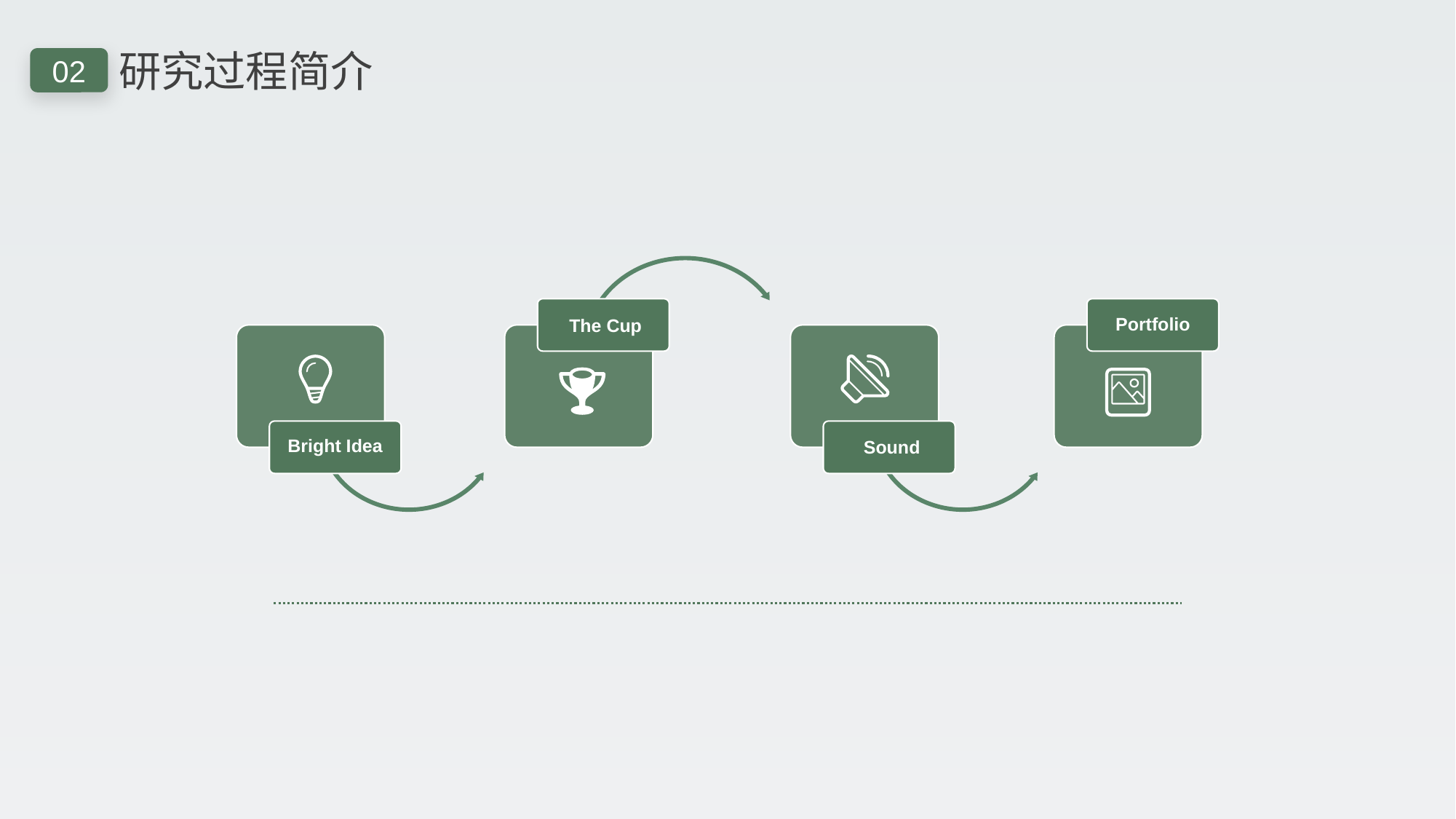

研究过程简介
02

Portfolio
The Cup

Bright Idea
Sound